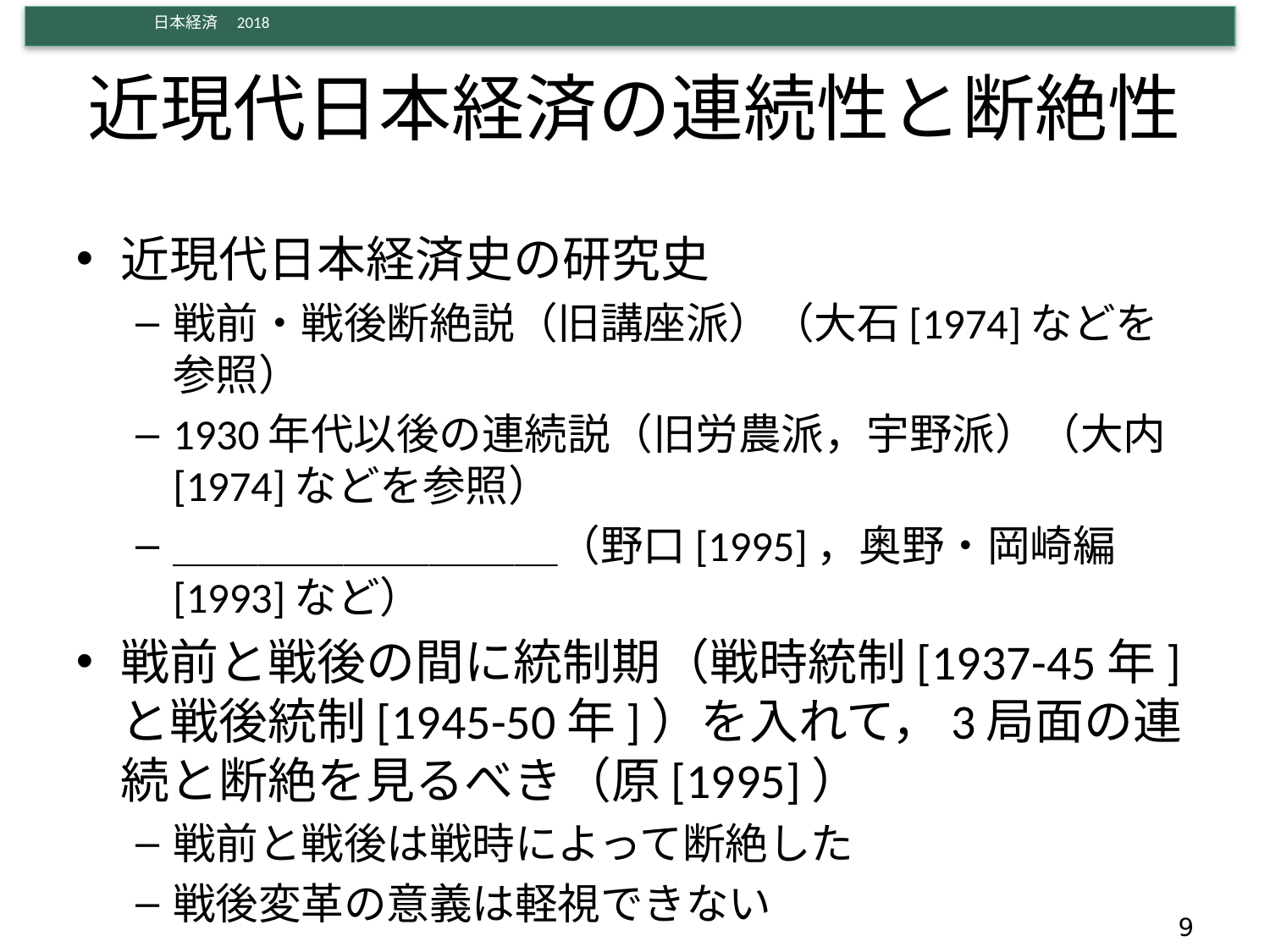

# 近現代日本経済の連続性と断絶性
近現代日本経済史の研究史
戦前・戦後断絶説（旧講座派）（大石[1974]などを参照）
1930年代以後の連続説（旧労農派，宇野派）（大内[1974]などを参照）
＿＿＿＿＿＿＿＿＿（野口[1995]，奥野・岡崎編[1993]など）
戦前と戦後の間に統制期（戦時統制[1937-45年]と戦後統制[1945-50年]）を入れて，3局面の連続と断絶を見るべき（原[1995]）
戦前と戦後は戦時によって断絶した
戦後変革の意義は軽視できない

9